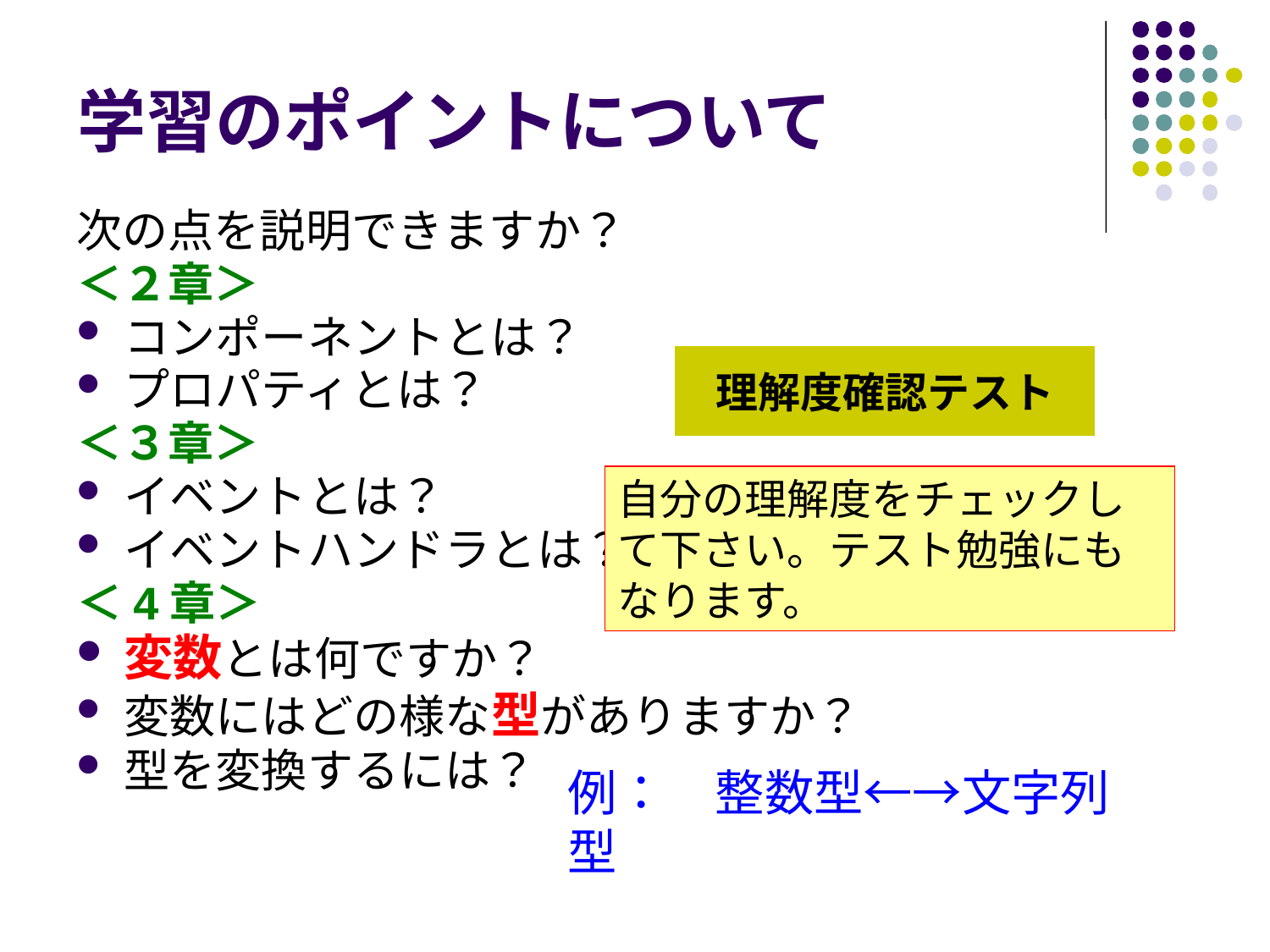

# 学習のポイントについて
次の点を説明できますか？
＜２章＞
コンポーネントとは？
プロパティとは？
＜３章＞
イベントとは？
イベントハンドラとは？
＜4章＞
変数とは何ですか？
変数にはどの様な型がありますか？
型を変換するには？
理解度確認テスト
自分の理解度をチェックして下さい。テスト勉強にもなります。
例：　整数型←→文字列型